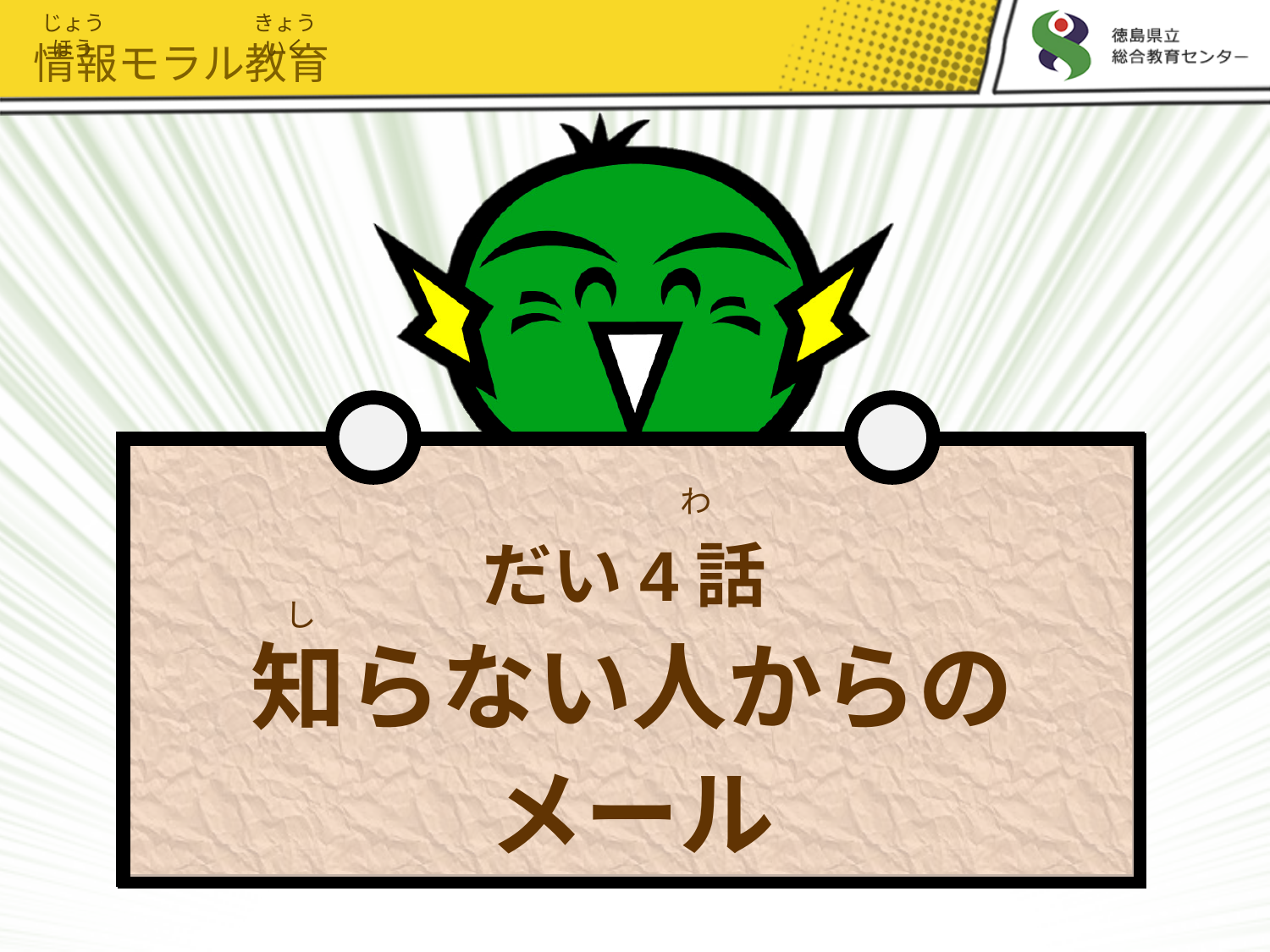

じょうほう
きょういく
情報モラル教育
わ
# だい4話 知らない人からの メール
し